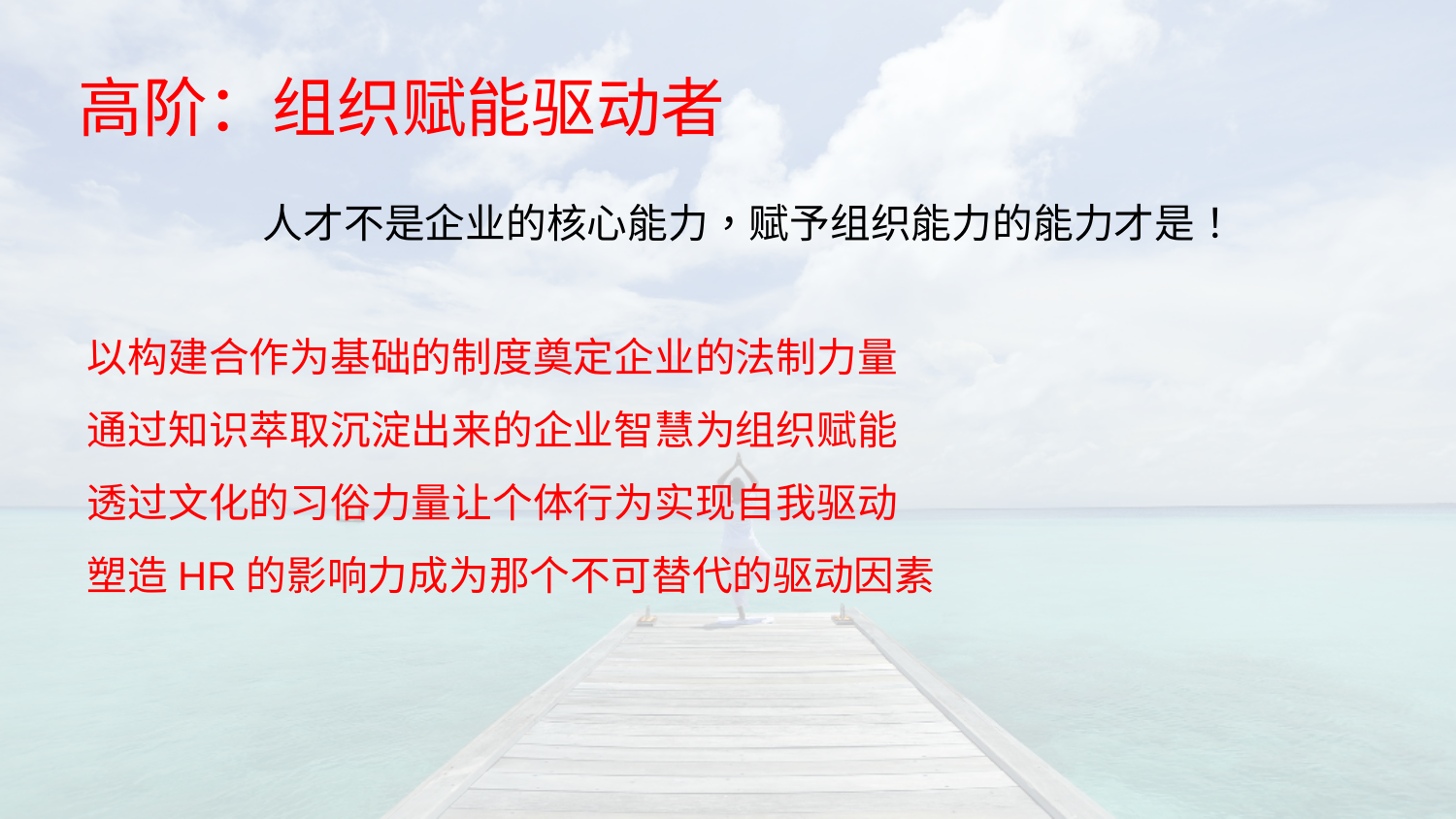

高阶：组织赋能驱动者
人才不是企业的核心能力，赋予组织能力的能力才是！
以构建合作为基础的制度奠定企业的法制力量
通过知识萃取沉淀出来的企业智慧为组织赋能
透过文化的习俗力量让个体行为实现自我驱动
塑造HR的影响力成为那个不可替代的驱动因素